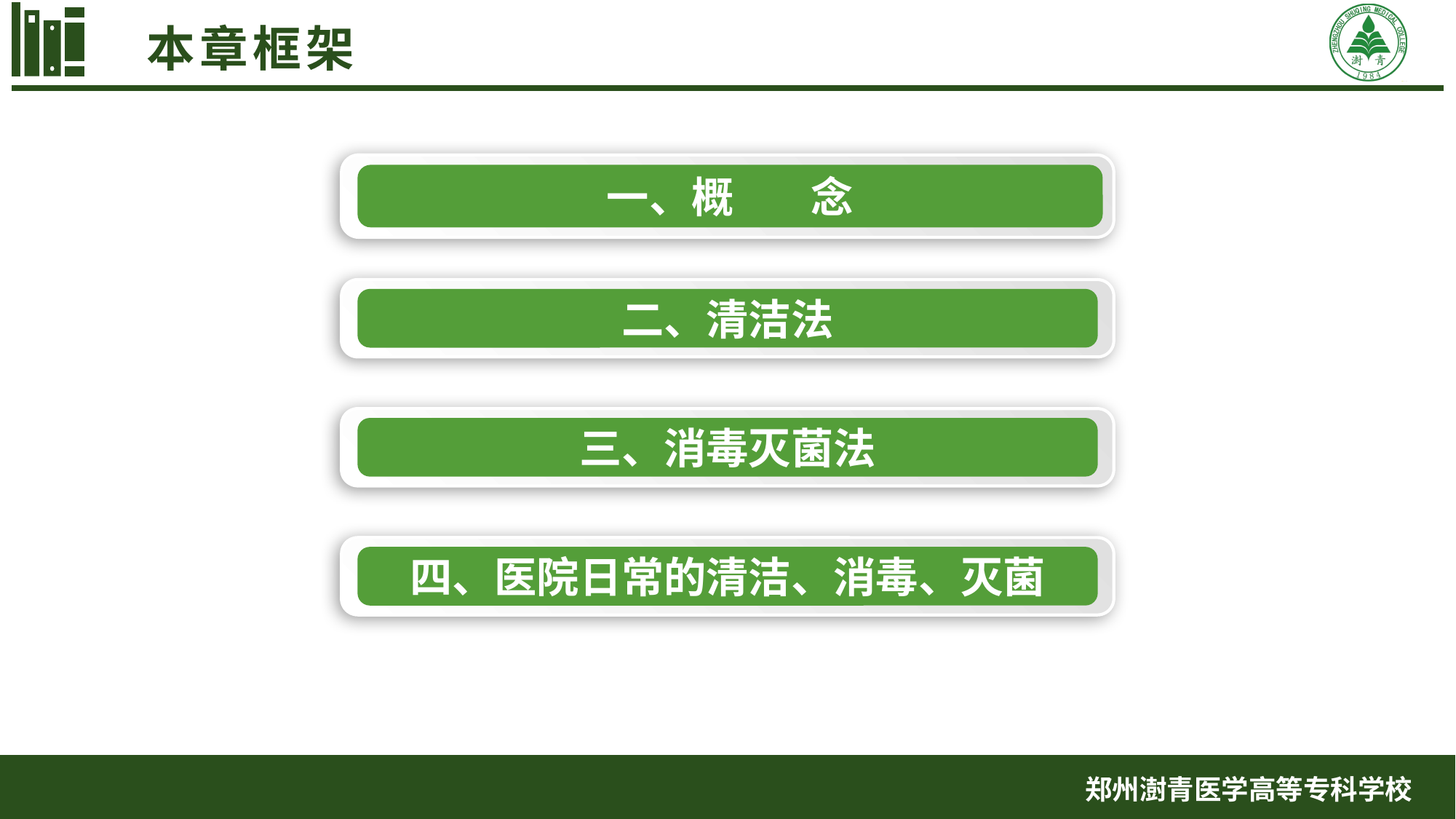

本章框架

一、概        念

二、清洁法

三、消毒灭菌法

四、医院日常的清洁、消毒、灭菌
郑州澍青医学高等专科学校